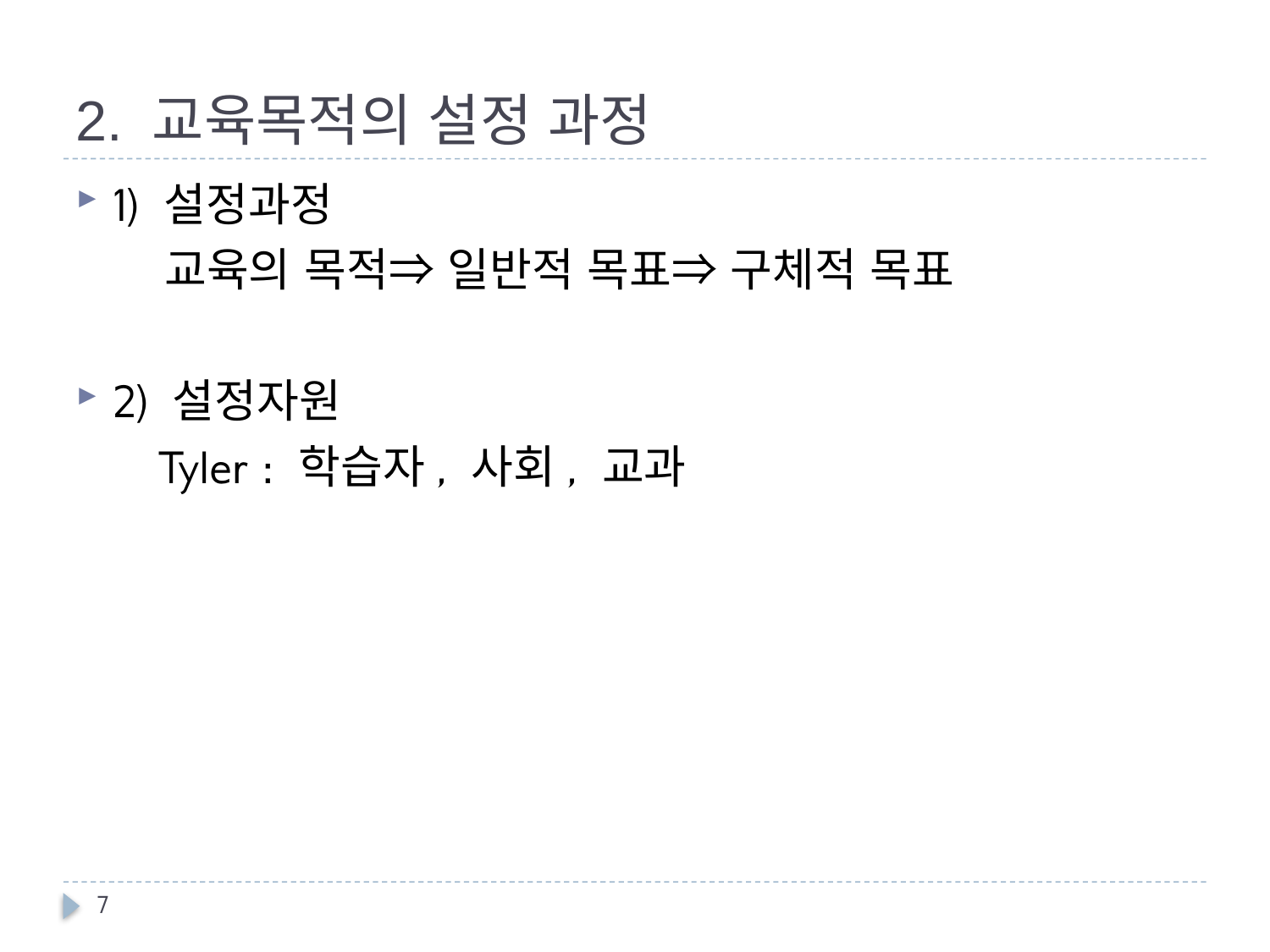

# 2. 교육목적의 설정 과정
1) 설정과정
      교육의 목적⇒ 일반적 목표⇒ 구체적 목표

2) 설정자원
      Tyler : 학습자, 사회, 교과
7